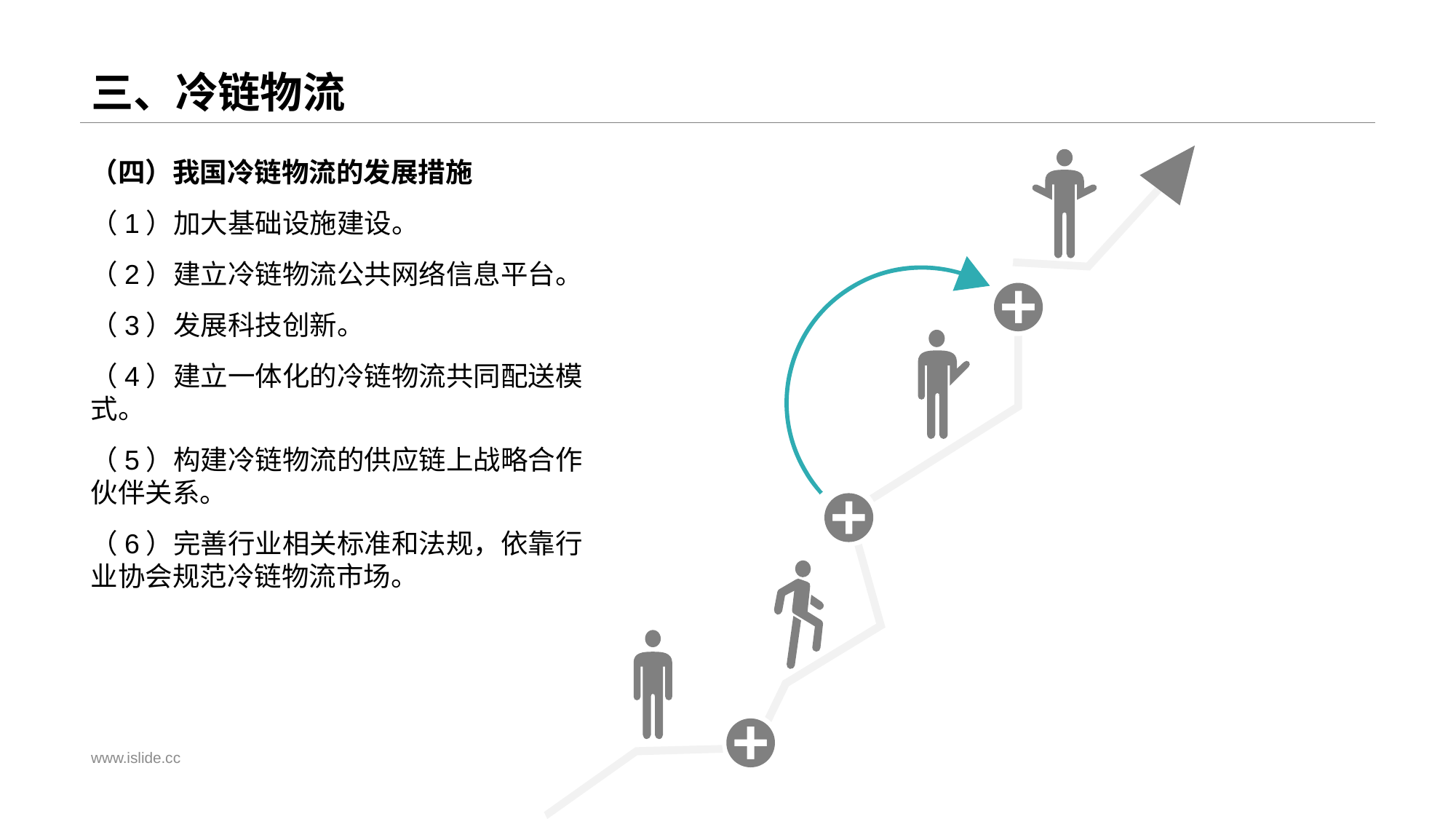

# 三、冷链物流

（四）我国冷链物流的发展措施
（1）加大基础设施建设。
（2）建立冷链物流公共网络信息平台。
（3）发展科技创新。
（4）建立一体化的冷链物流共同配送模式。
（5）构建冷链物流的供应链上战略合作伙伴关系。
（6）完善行业相关标准和法规，依靠行业协会规范冷链物流市场。
www.islide.cc
10